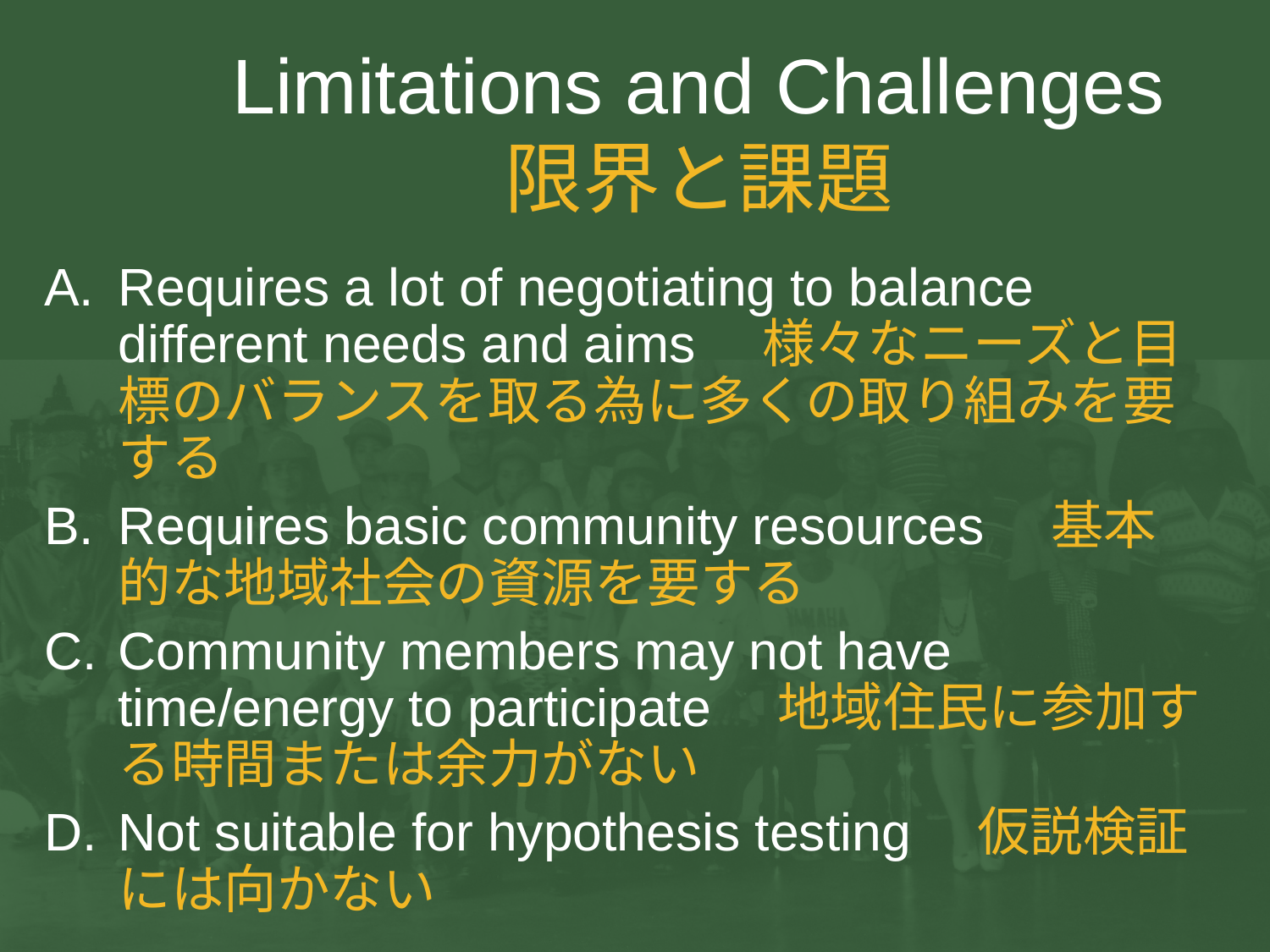

# Limitations and Challenges 限界と課題
Requires a lot of negotiating to balance different needs and aims　様々なニーズと目標のバランスを取る為に多くの取り組みを要する
Requires basic community resources　基本的な地域社会の資源を要する
Community members may not have time/energy to participate　地域住民に参加する時間または余力がない
Not suitable for hypothesis testing　仮説検証には向かない